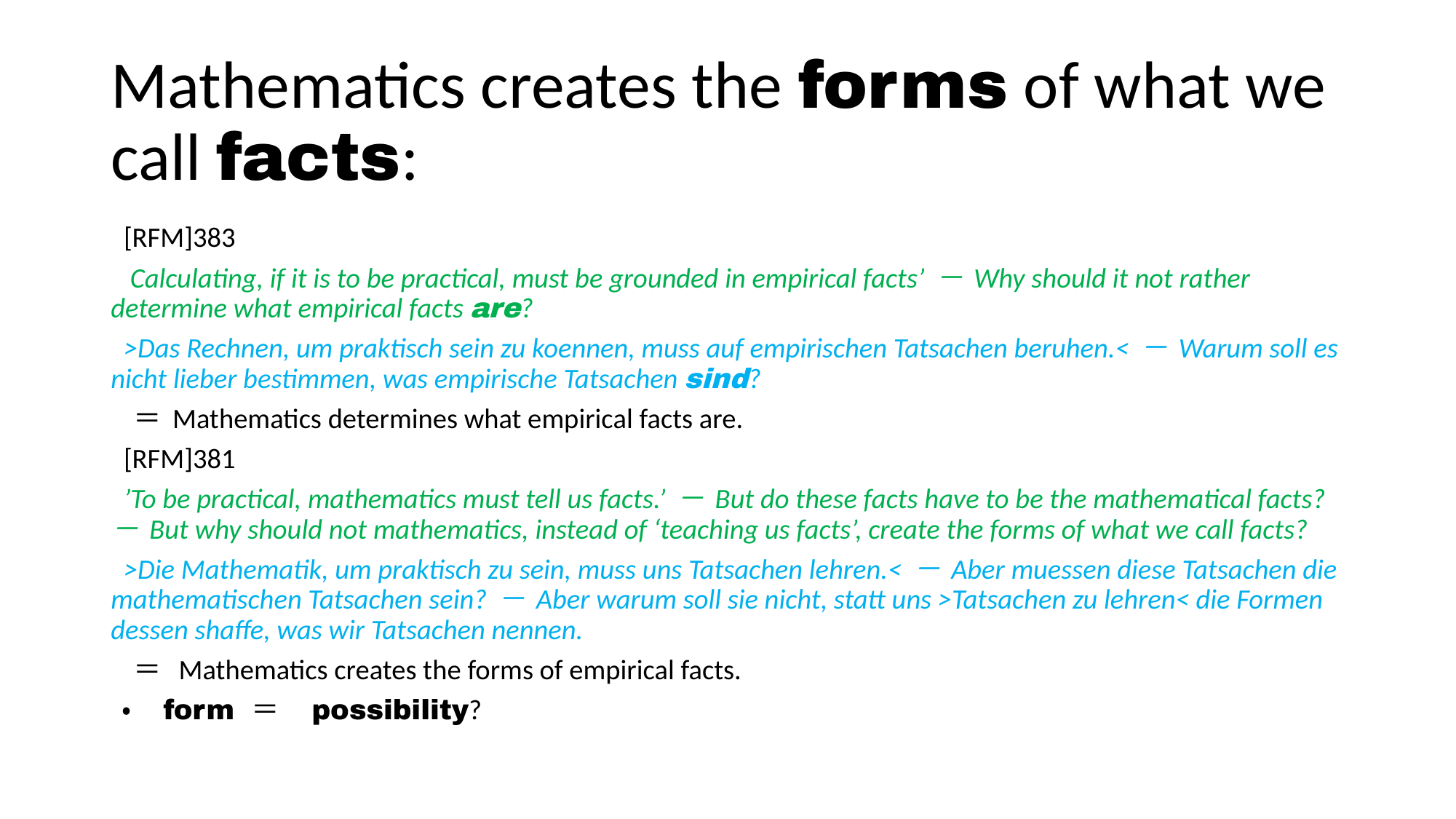

# Mathematics creates the forms of what we call facts:
  [RFM]383
   Calculating, if it is to be practical, must be grounded in empirical facts’ － Why should it not rather determine what empirical facts are?
  >Das Rechnen, um praktisch sein zu koennen, muss auf empirischen Tatsachen beruhen.< － Warum soll es nicht lieber bestimmen, was empirische Tatsachen sind?
   ＝ Mathematics determines what empirical facts are.
  [RFM]381
  ’To be practical, mathematics must tell us facts.’ － But do these facts have to be the mathematical facts? － But why should not mathematics, instead of ‘teaching us facts’, create the forms of what we call facts?
  >Die Mathematik, um praktisch zu sein, muss uns Tatsachen lehren.< － Aber muessen diese Tatsachen die mathematischen Tatsachen sein? － Aber warum soll sie nicht, statt uns >Tatsachen zu lehren< die Formen dessen shaffe, was wir Tatsachen nennen.
   ＝  Mathematics creates the forms of empirical facts.
 ・　form  ＝　possibility?